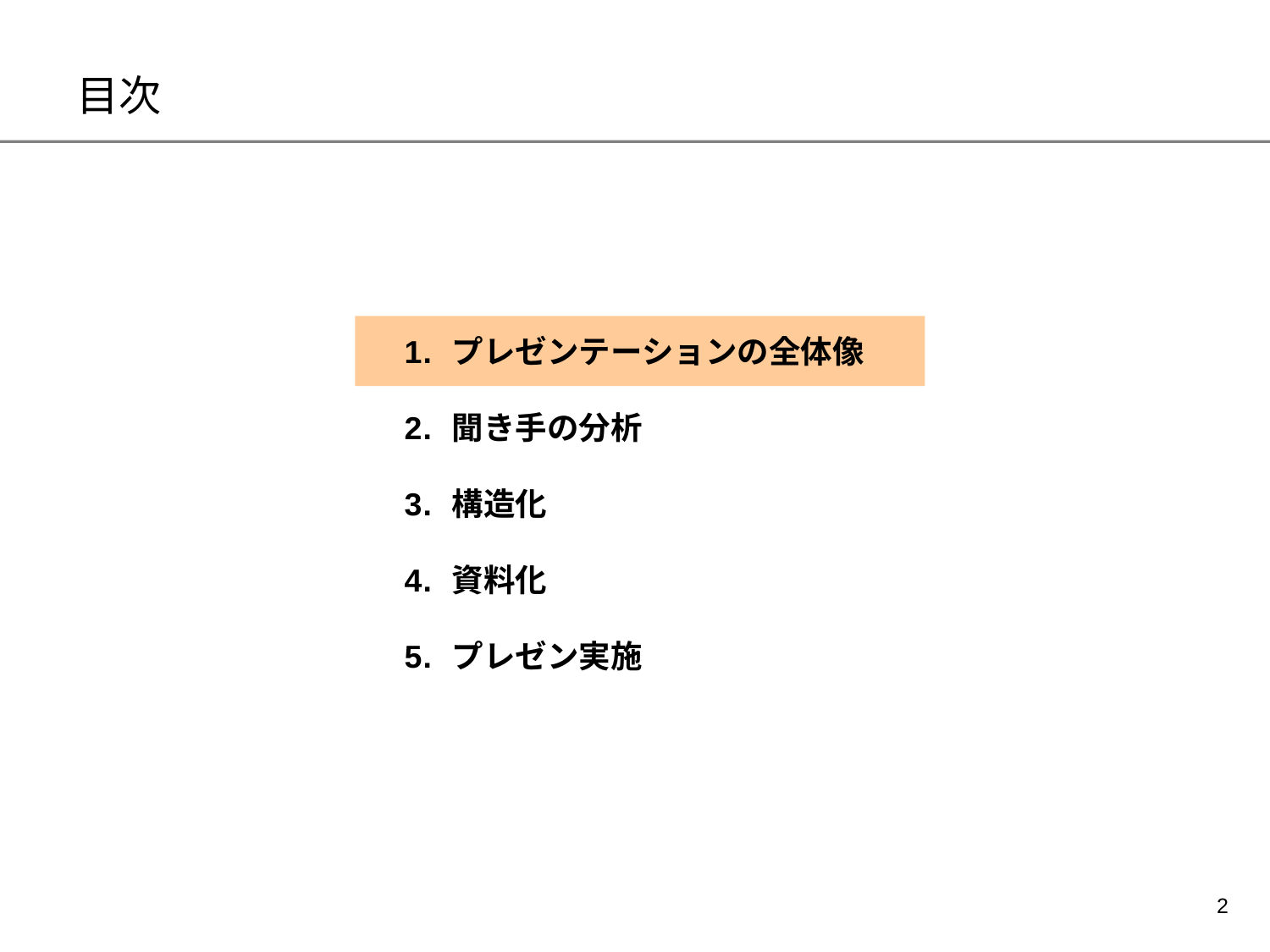

# 目次

プレゼンテーションの全体像

聞き手の分析

構造化

資料化

プレゼン実施
2